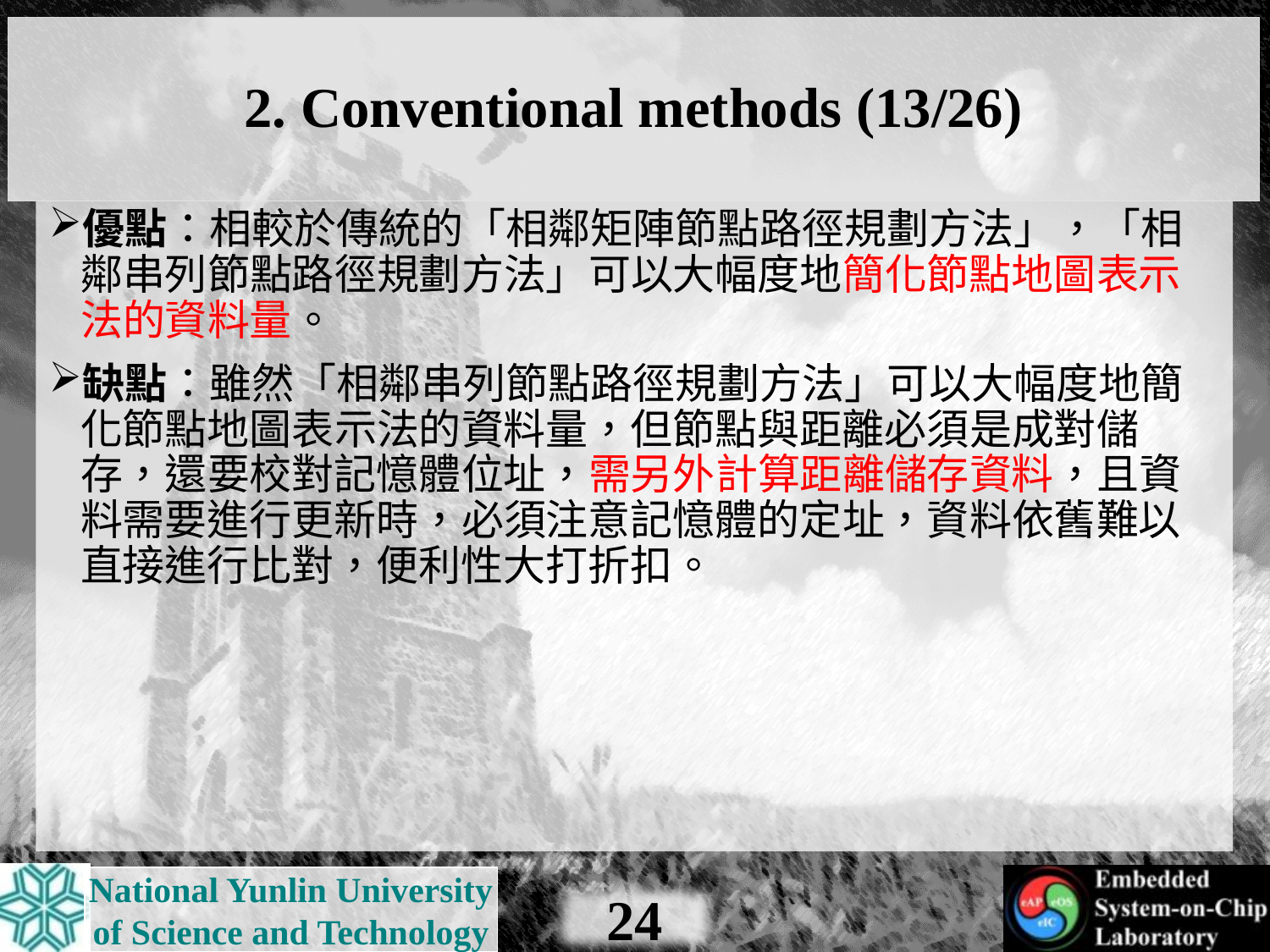

# 2. Conventional methods (13/26)
優點：相較於傳統的「相鄰矩陣節點路徑規劃方法」，「相鄰串列節點路徑規劃方法」可以大幅度地簡化節點地圖表示法的資料量。
缺點：雖然「相鄰串列節點路徑規劃方法」可以大幅度地簡化節點地圖表示法的資料量，但節點與距離必須是成對儲存，還要校對記憶體位址，需另外計算距離儲存資料，且資料需要進行更新時，必須注意記憶體的定址，資料依舊難以直接進行比對，便利性大打折扣。